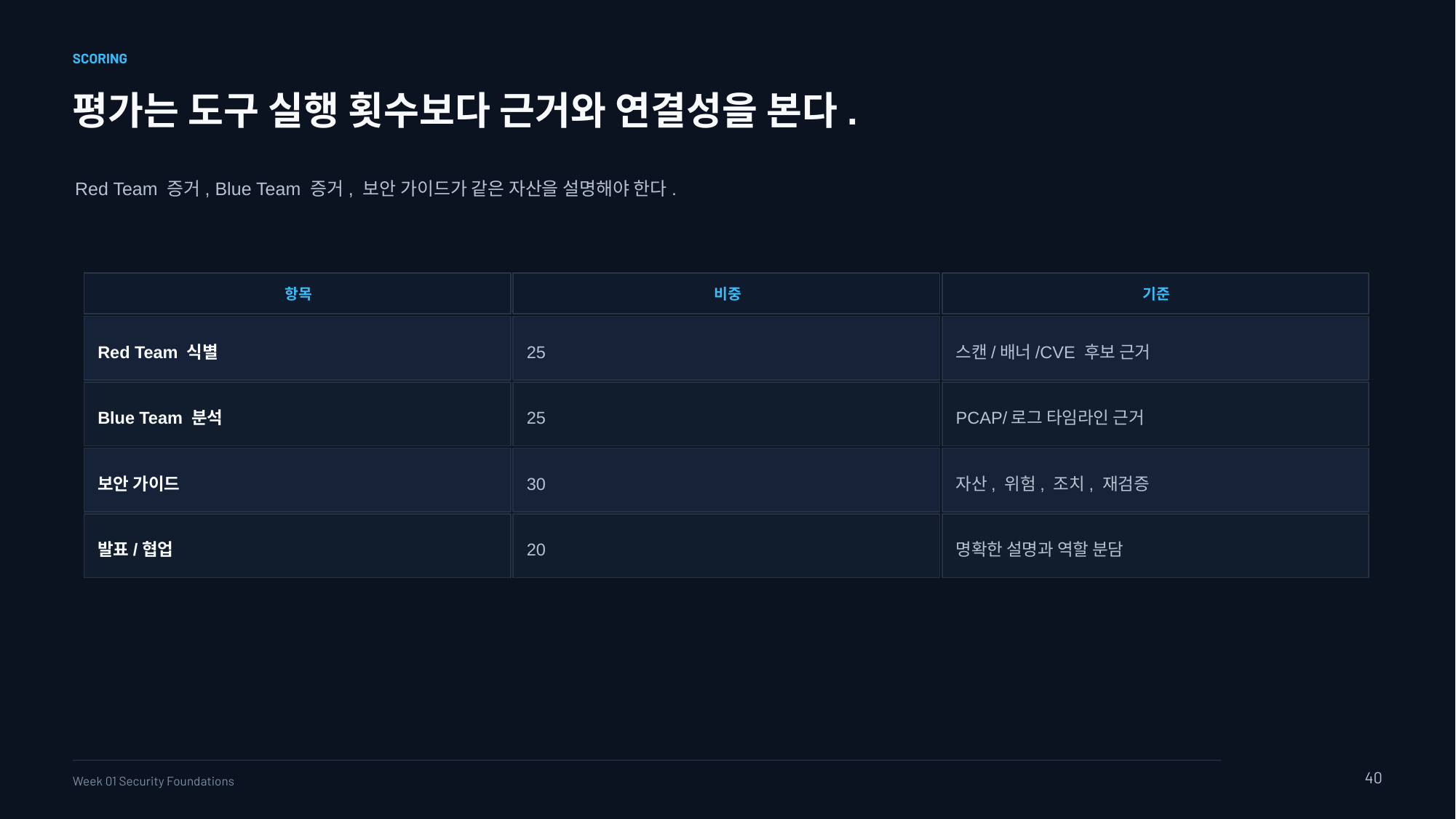

SCORING
평가는 도구 실행 횟수보다 근거와 연결성을 본다.
Red Team 증거, Blue Team 증거, 보안 가이드가 같은 자산을 설명해야 한다.

항목
비중
기준

Red Team 식별
25
스캔/배너/CVE 후보 근거

Blue Team 분석
25
PCAP/로그 타임라인 근거

보안 가이드
30
자산, 위험, 조치, 재검증

발표/협업
20
명확한 설명과 역할 분담

40
Week 01 Security Foundations